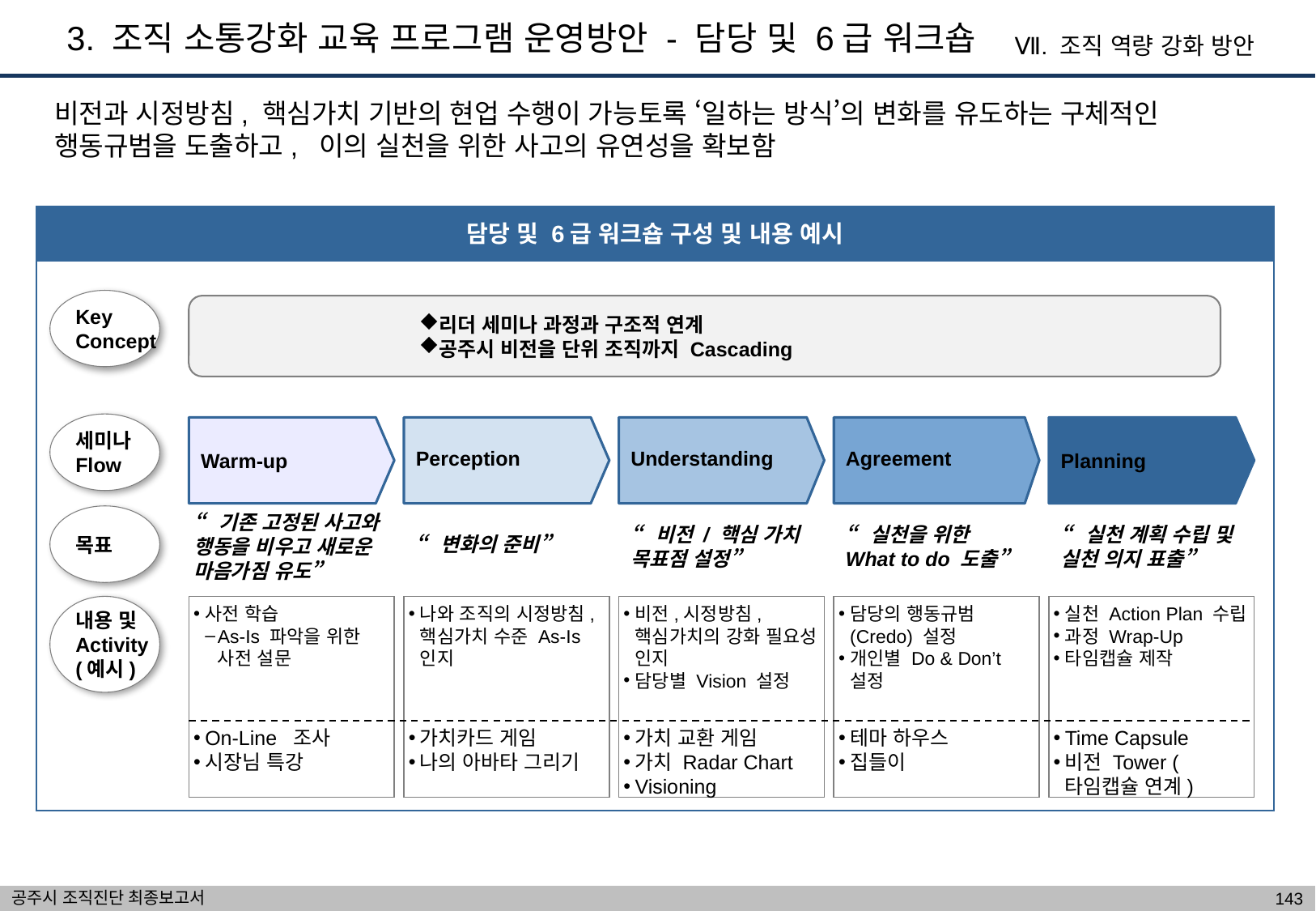

3. 조직 소통강화 교육 프로그램 운영방안 - 담당 및 6급 워크숍
Ⅶ. 조직 역량 강화 방안
비전과 시정방침, 핵심가치 기반의 현업 수행이 가능토록 ‘일하는 방식’의 변화를 유도하는 구체적인 행동규범을 도출하고,  이의 실천을 위한 사고의 유연성을 확보함
담당 및 6급 워크숍 구성 및 내용 예시

Key
Concept
리더 세미나 과정과 구조적 연계
공주시 비전을 단위 조직까지 Cascading
세미나
Flow
Warm-up
Perception
Understanding
Agreement
Planning
목표
“기존 고정된 사고와 행동을 비우고 새로운 마음가짐 유도”
“변화의 준비”
“비전 / 핵심 가치
목표점 설정”
“실천을 위한
What to do 도출”
“실천 계획 수립 및
실천 의지 표출”
내용 및
Activity
(예시)
사전 학습
As-Is 파악을 위한 사전 설문
나와 조직의 시정방침, 핵심가치 수준 As-Is 인지
비전,시정방침, 핵심가치의 강화 필요성 인지
담당별 Vision 설정
담당의 행동규범 (Credo) 설정
개인별 Do & Don’t 설정
실천 Action Plan 수립
과정 Wrap-Up
타임캡슐 제작
On-Line  조사
시장님 특강
가치카드 게임
나의 아바타 그리기
가치 교환 게임
가치 Radar Chart
Visioning
테마 하우스
집들이
Time Capsule
비전 Tower (타임캡슐 연계)